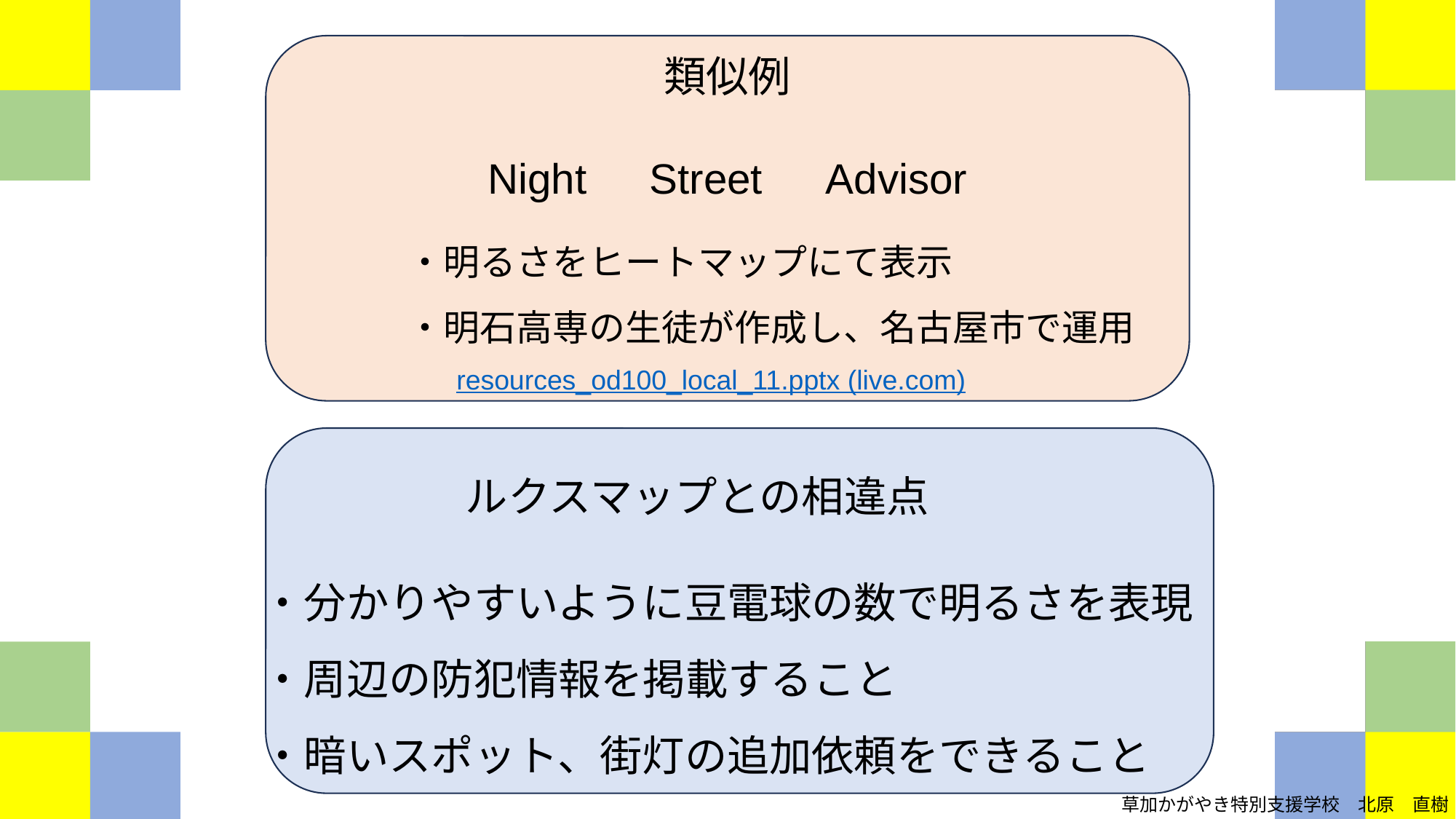

類似例

Night　Street　Advisor
・明るさをヒートマップにて表示
・明石高専の生徒が作成し、名古屋市で運用
resources_od100_local_11.pptx (live.com)

ルクスマップとの相違点
・分かりやすいように豆電球の数で明るさを表現
・周辺の防犯情報を掲載すること
・暗いスポット、街灯の追加依頼をできること